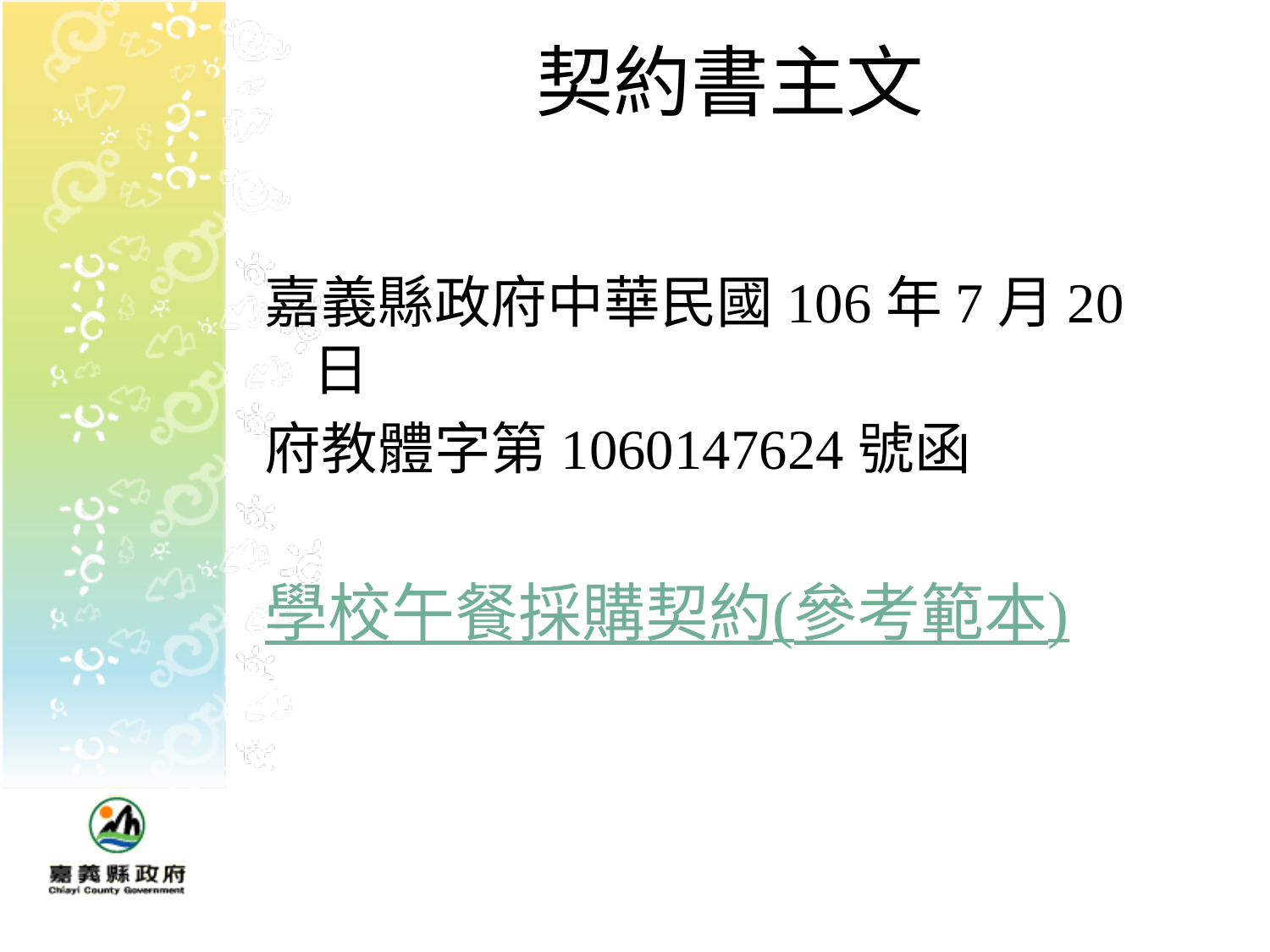

# 契約書主文
嘉義縣政府中華民國106年7月20日
府教體字第1060147624號函

學校午餐採購契約(參考範本)